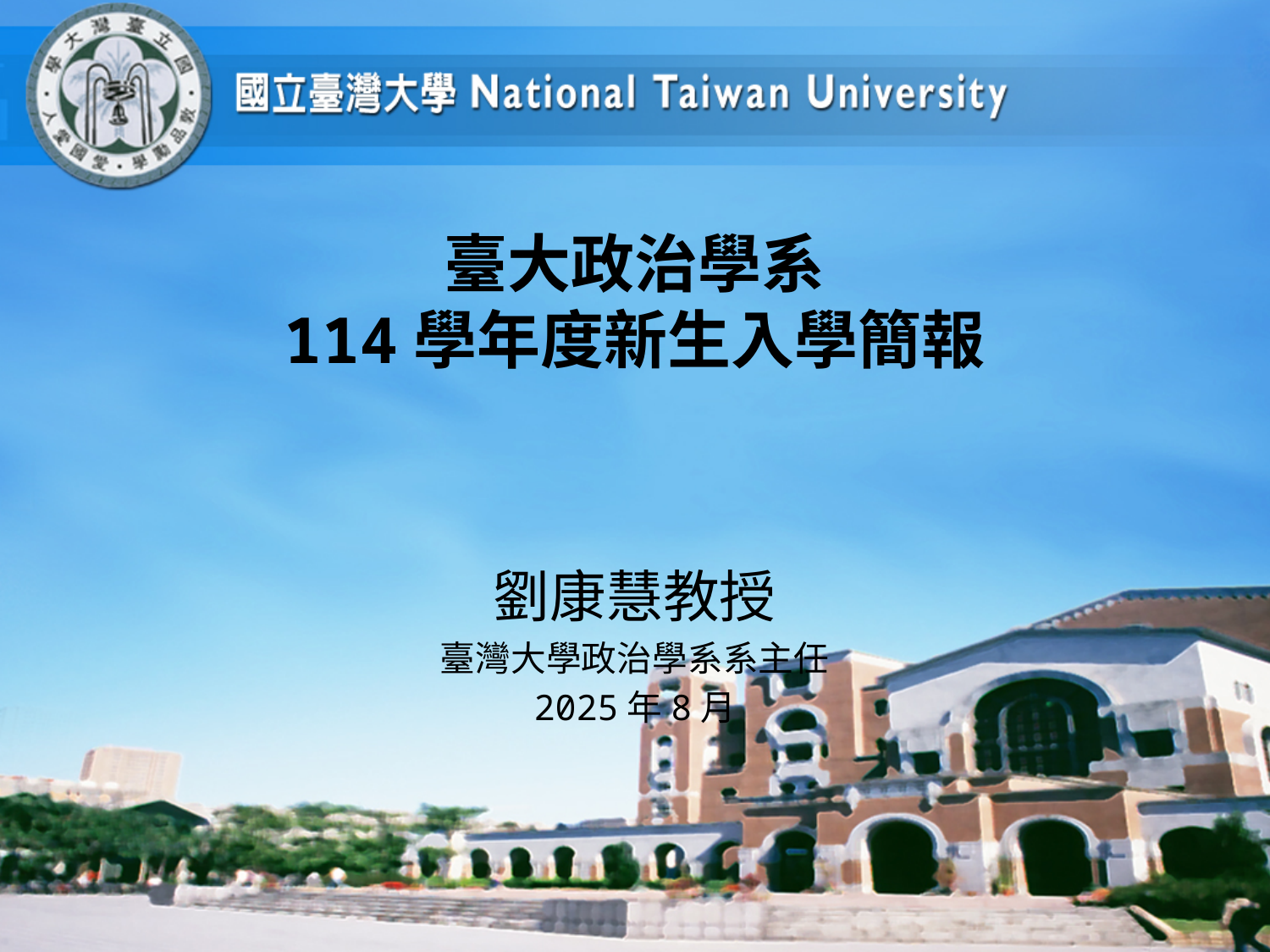

# 臺大政治學系 114學年度新生入學簡報

劉康慧教授
臺灣大學政治學系系主任
2025年8月